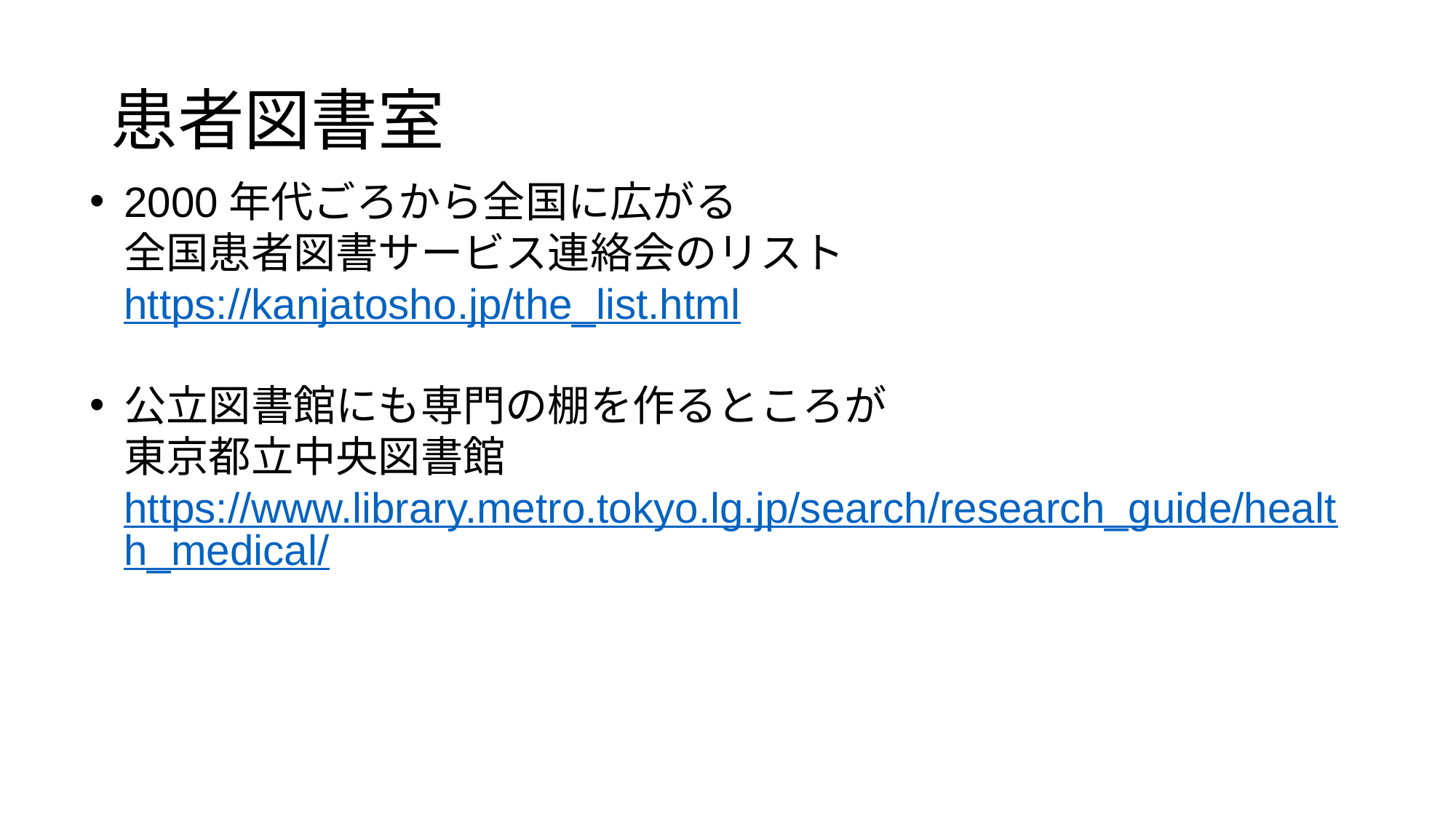

# 患者図書室
2000年代ごろから全国に広がる
全国患者図書サービス連絡会のリスト
https://kanjatosho.jp/the_list.html

公立図書館にも専門の棚を作るところが
東京都立中央図書館
https://www.library.metro.tokyo.lg.jp/search/research_guide/health_medical/